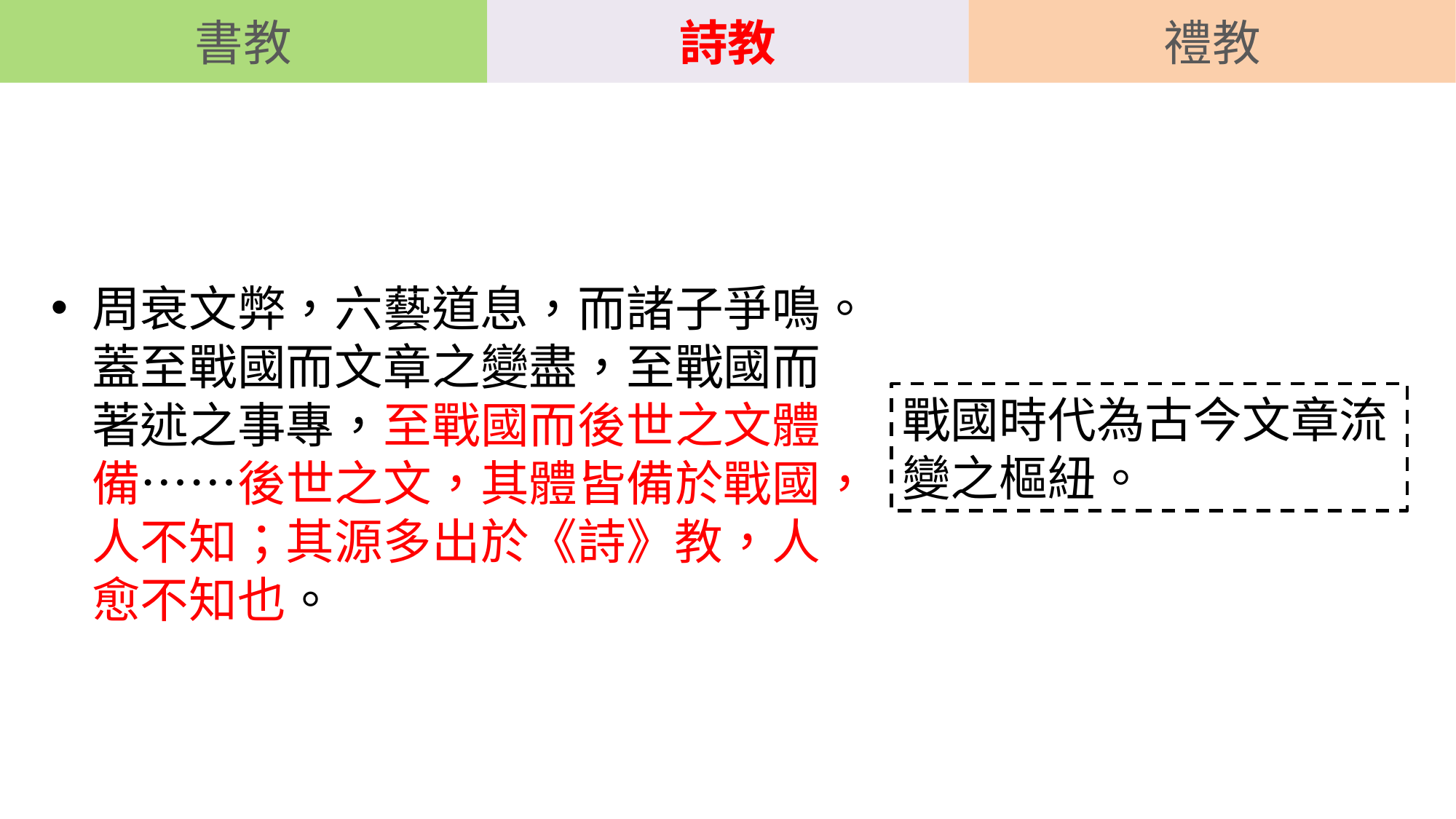

書教
詩教
禮教
周衰文弊，六藝道息，而諸子爭鳴。蓋至戰國而文章之變盡，至戰國而著述之事專，至戰國而後世之文體備……後世之文，其體皆備於戰國，人不知；其源多出於《詩》教，人愈不知也。
戰國時代為古今文章流變之樞紐。